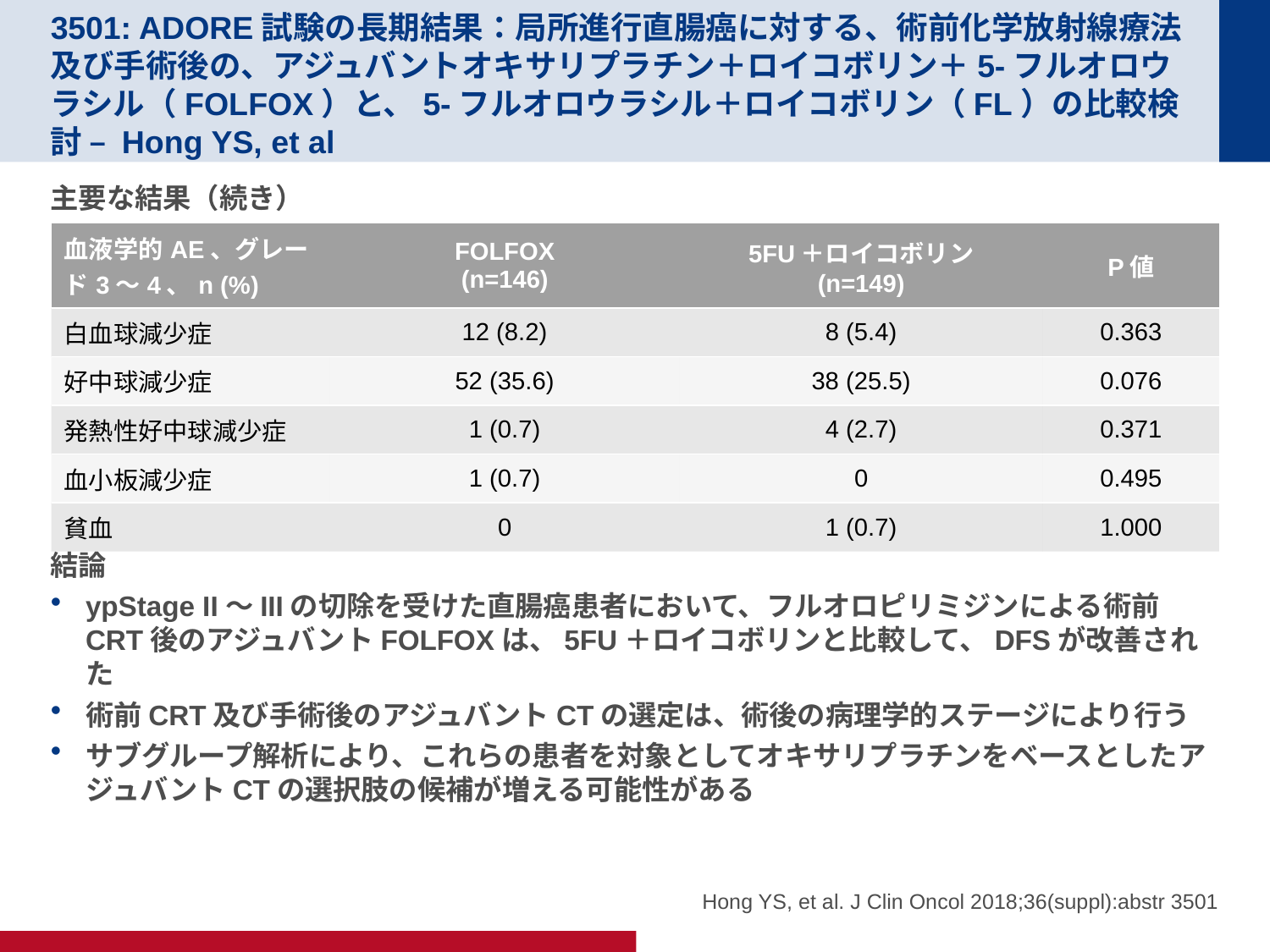

# 3501: ADORE試験の長期結果：局所進行直腸癌に対する、術前化学放射線療法及び手術後の、アジュバントオキサリプラチン＋ロイコボリン＋5-フルオロウラシル（FOLFOX）と、5-フルオロウラシル＋ロイコボリン（FL）の比較検討 – Hong YS, et al
主要な結果（続き）

結論
ypStage II～IIIの切除を受けた直腸癌患者において、フルオロピリミジンによる術前CRT後のアジュバントFOLFOXは、5FU＋ロイコボリンと比較して、DFSが改善された
術前CRT及び手術後のアジュバントCTの選定は、術後の病理学的ステージにより行う
サブグループ解析により、これらの患者を対象としてオキサリプラチンをベースとしたアジュバントCTの選択肢の候補が増える可能性がある

| 血液学的AE、グレード3～4、n (%) | FOLFOX (n=146) | 5FU＋ロイコボリン (n=149) | P値 |
| --- | --- | --- | --- |
| 白血球減少症 | 12 (8.2) | 8 (5.4) | 0.363 |
| 好中球減少症 | 52 (35.6) | 38 (25.5) | 0.076 |
| 発熱性好中球減少症 | 1 (0.7) | 4 (2.7) | 0.371 |
| 血小板減少症 | 1 (0.7) | 0 | 0.495 |
| 貧血 | 0 | 1 (0.7) | 1.000 |
Hong YS, et al. J Clin Oncol 2018;36(suppl):abstr 3501